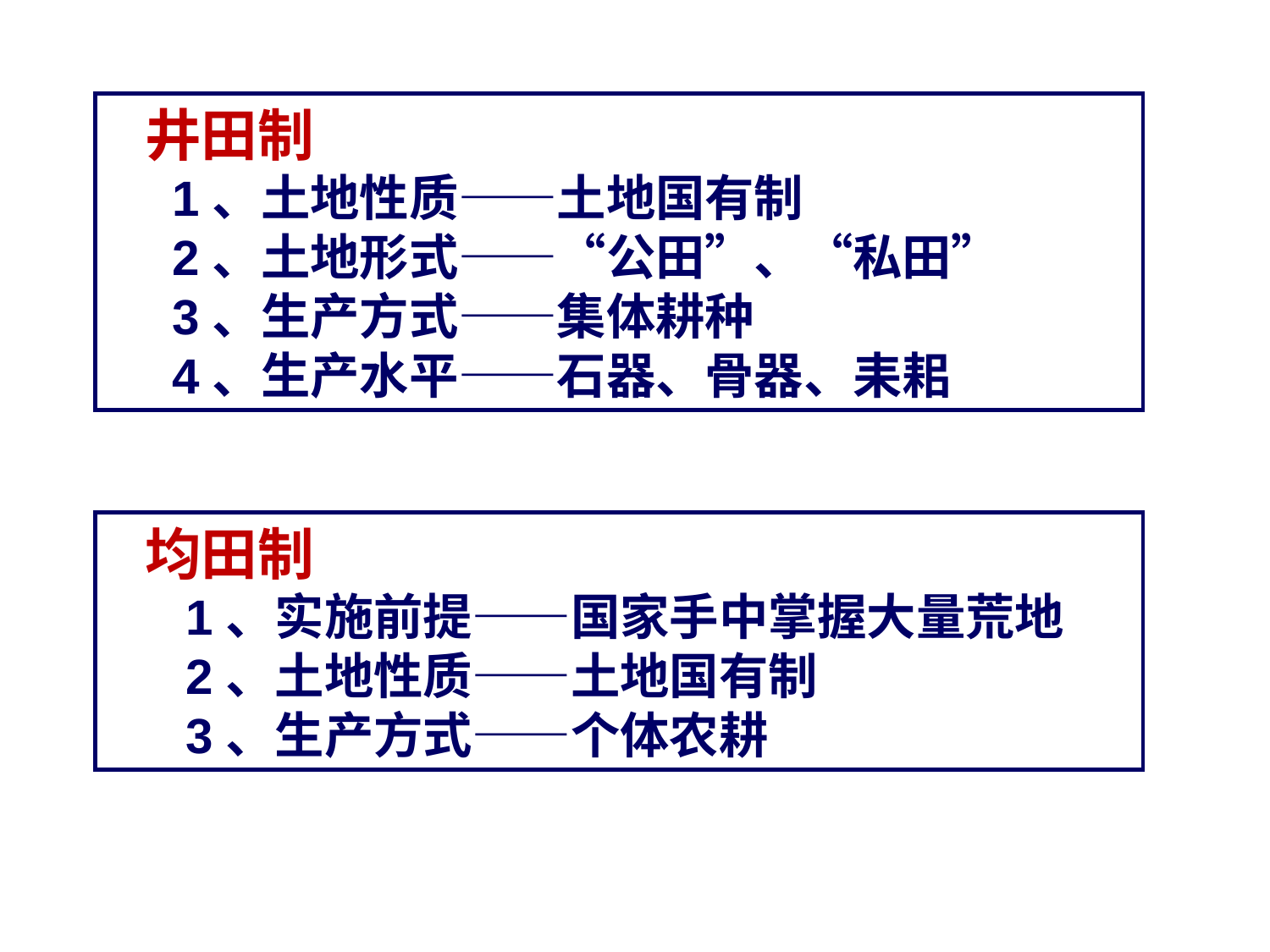

井田制
  1、土地性质——土地国有制
  2、土地形式——“公田”、“私田”
  3、生产方式——集体耕种
  4、生产水平——石器、骨器、耒耜
均田制
   1、实施前提——国家手中掌握大量荒地
   2、土地性质——土地国有制
   3、生产方式——个体农耕